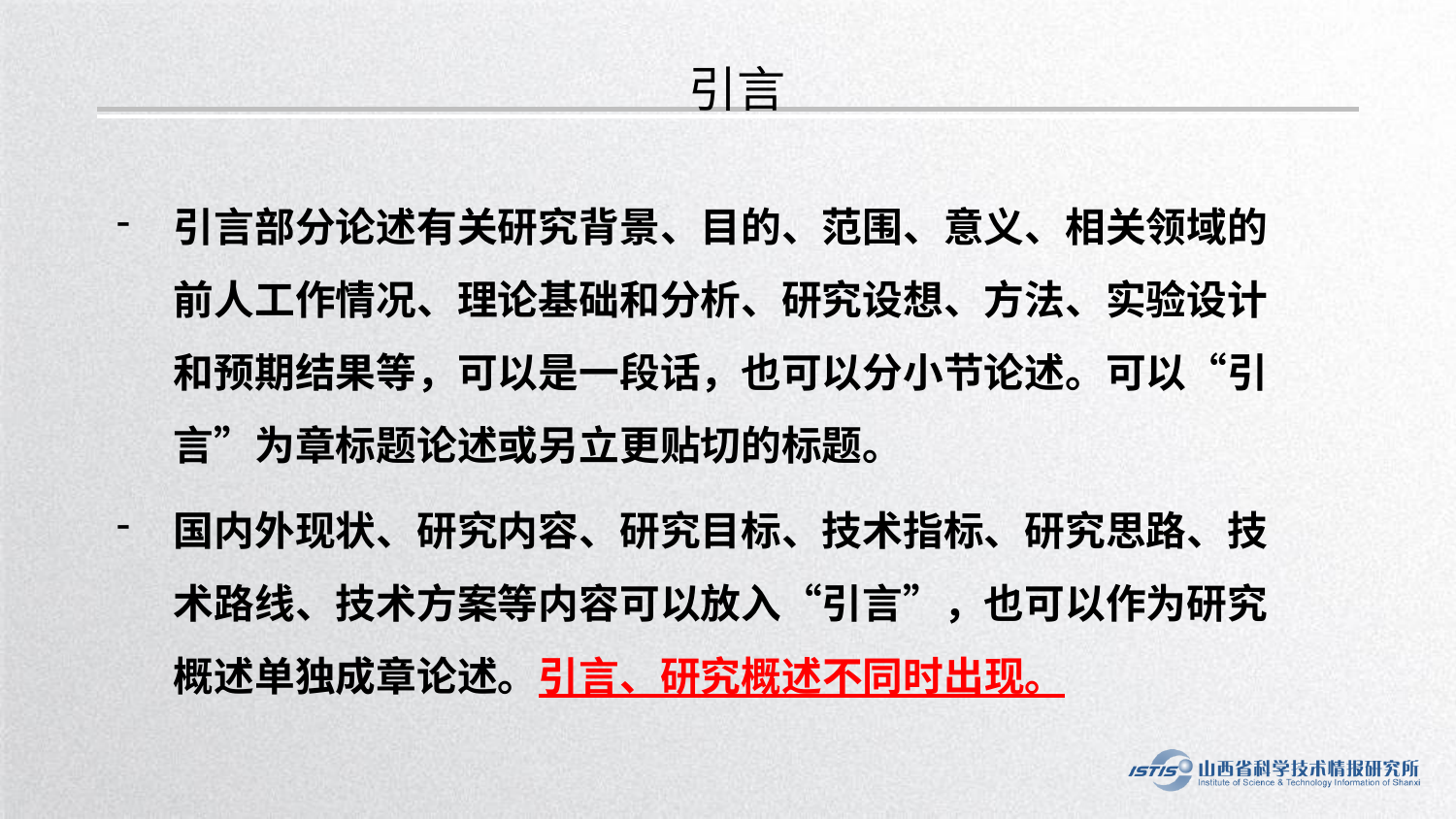

引言
引言部分论述有关研究背景、目的、范围、意义、相关领域的前人工作情况、理论基础和分析、研究设想、方法、实验设计和预期结果等，可以是一段话，也可以分小节论述。可以“引言”为章标题论述或另立更贴切的标题。
国内外现状、研究内容、研究目标、技术指标、研究思路、技术路线、技术方案等内容可以放入“引言”，也可以作为研究概述单独成章论述。引言、研究概述不同时出现。